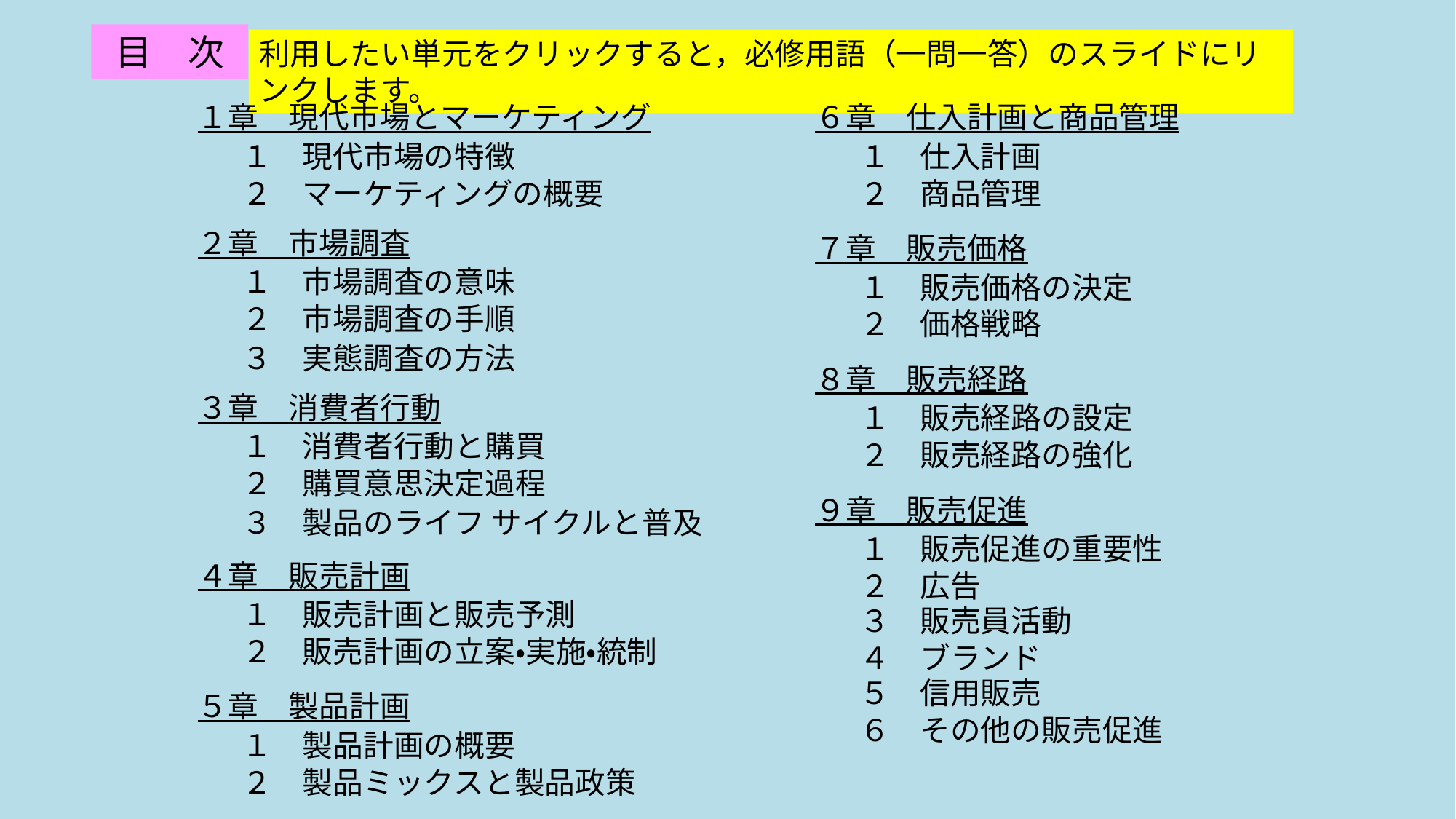

目　次
利用したい単元をクリックすると，必修用語（一問一答）のスライドにリンクします。
１章　現代市場とマーケティング
６章　仕入計画と商品管理
１　現代市場の特徴
１　仕入計画
２　マーケティングの概要
２　商品管理
２章　市場調査
７章　販売価格
１　市場調査の意味
１　販売価格の決定
２　市場調査の手順
２　価格戦略
３　実態調査の方法
８章　販売経路
３章　消費者行動
１　販売経路の設定
１　消費者行動と購買
２　販売経路の強化
２　購買意思決定過程
９章　販売促進
３　製品のライフ サイクルと普及
１　販売促進の重要性
４章　販売計画
２　広告
１　販売計画と販売予測
３　販売員活動
２　販売計画の立案・実施・統制
４　ブランド
５　信用販売
５章　製品計画
６　その他の販売促進
１　製品計画の概要
２　製品ミックスと製品政策